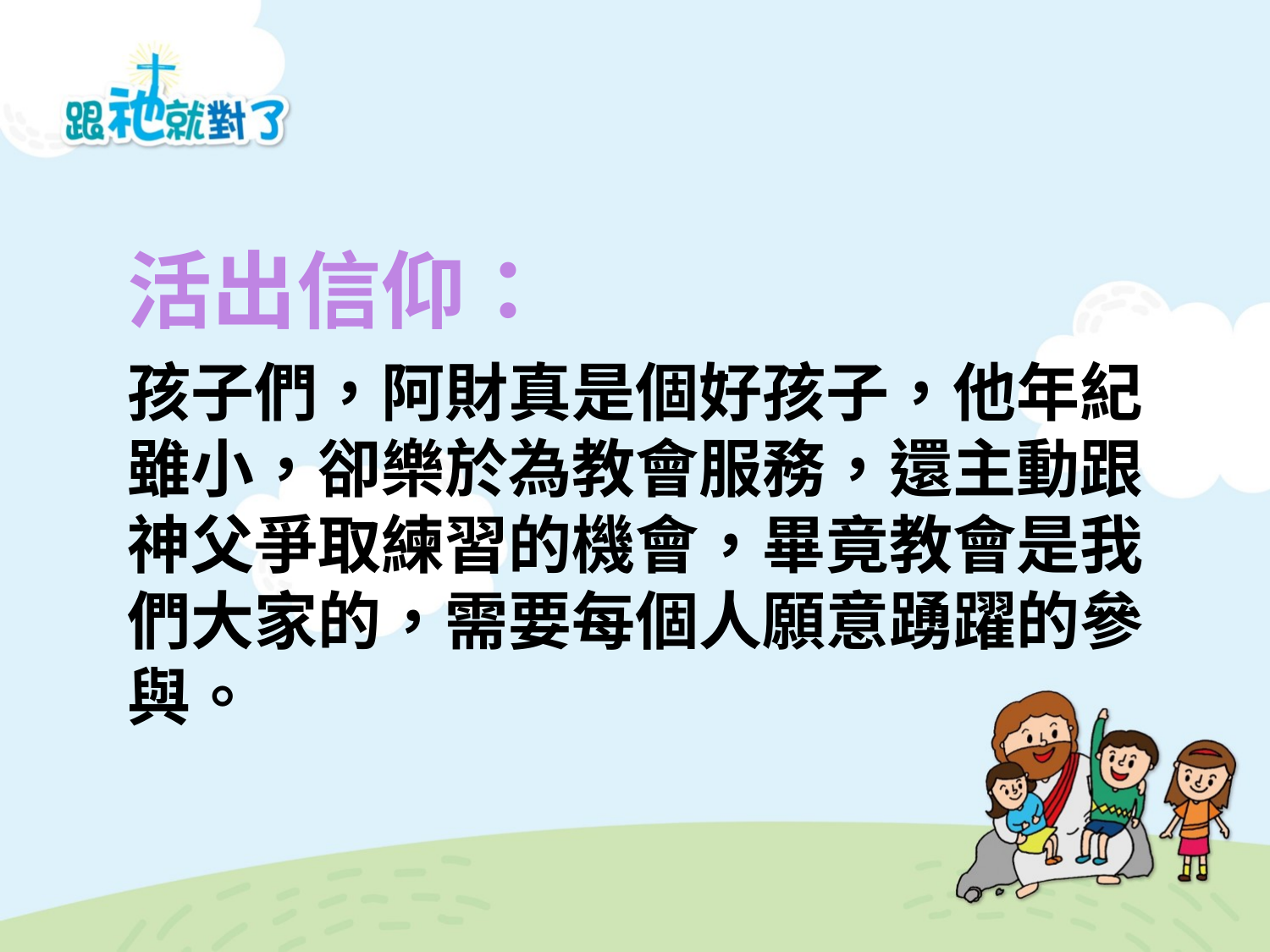

活出信仰：
孩子們，阿財真是個好孩子，他年紀雖小，卻樂於為教會服務，還主動跟神父爭取練習的機會，畢竟教會是我們大家的，需要每個人願意踴躍的參與。